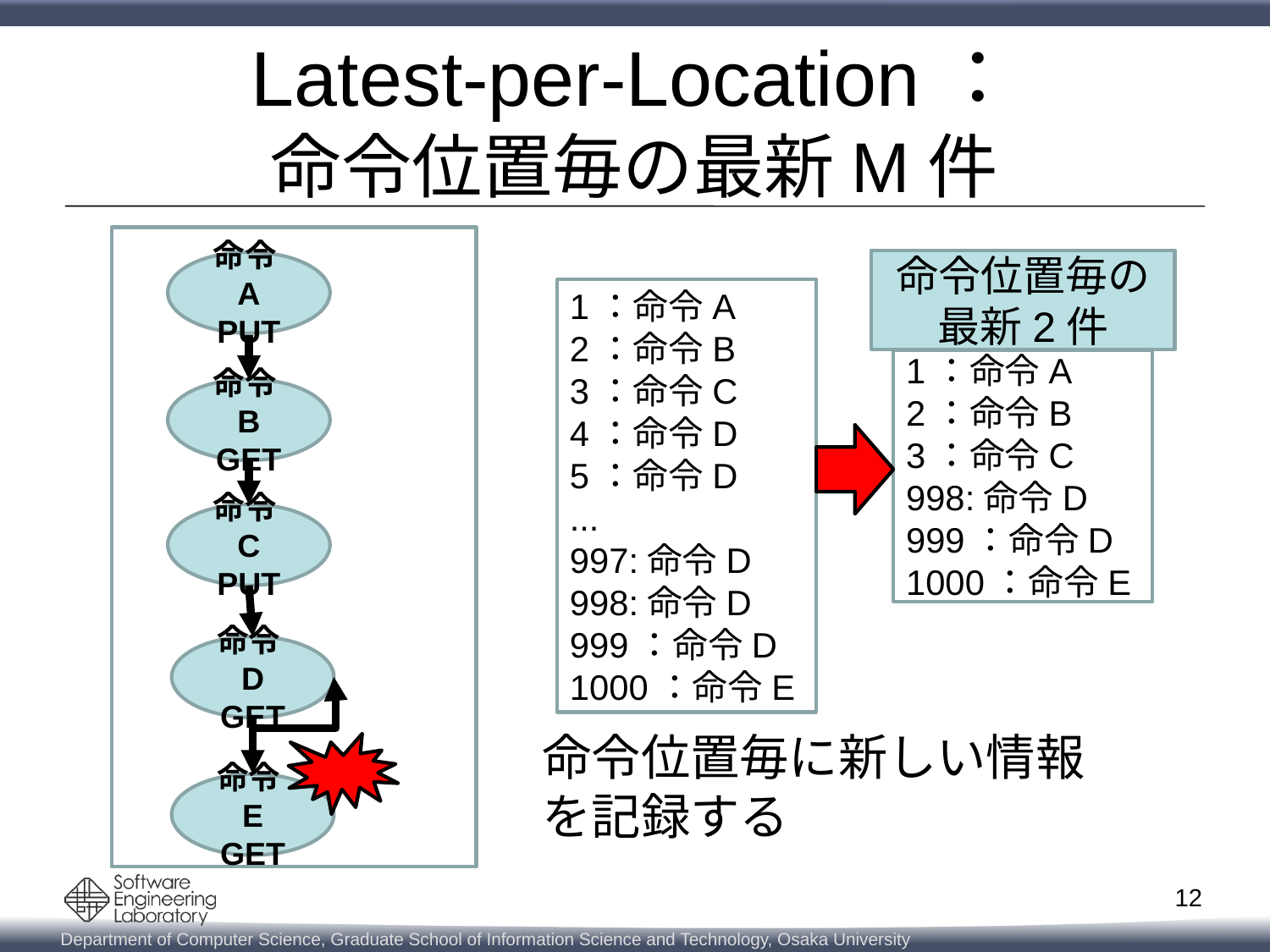

# Latest-per-Location： 命令位置毎の最新M件

命令位置毎の
最新2件
命令A
PUT
1：命令A
2：命令B
3：命令C
4：命令D
5：命令D
...
997:命令D
998:命令D
999：命令D
1000：命令E
1：命令A
2：命令B
3：命令C
998:命令D
999：命令D
1000：命令E
命令B
GET

命令C
PUT
命令D
GET
命令位置毎に新しい情報を記録する

命令E
GET
12